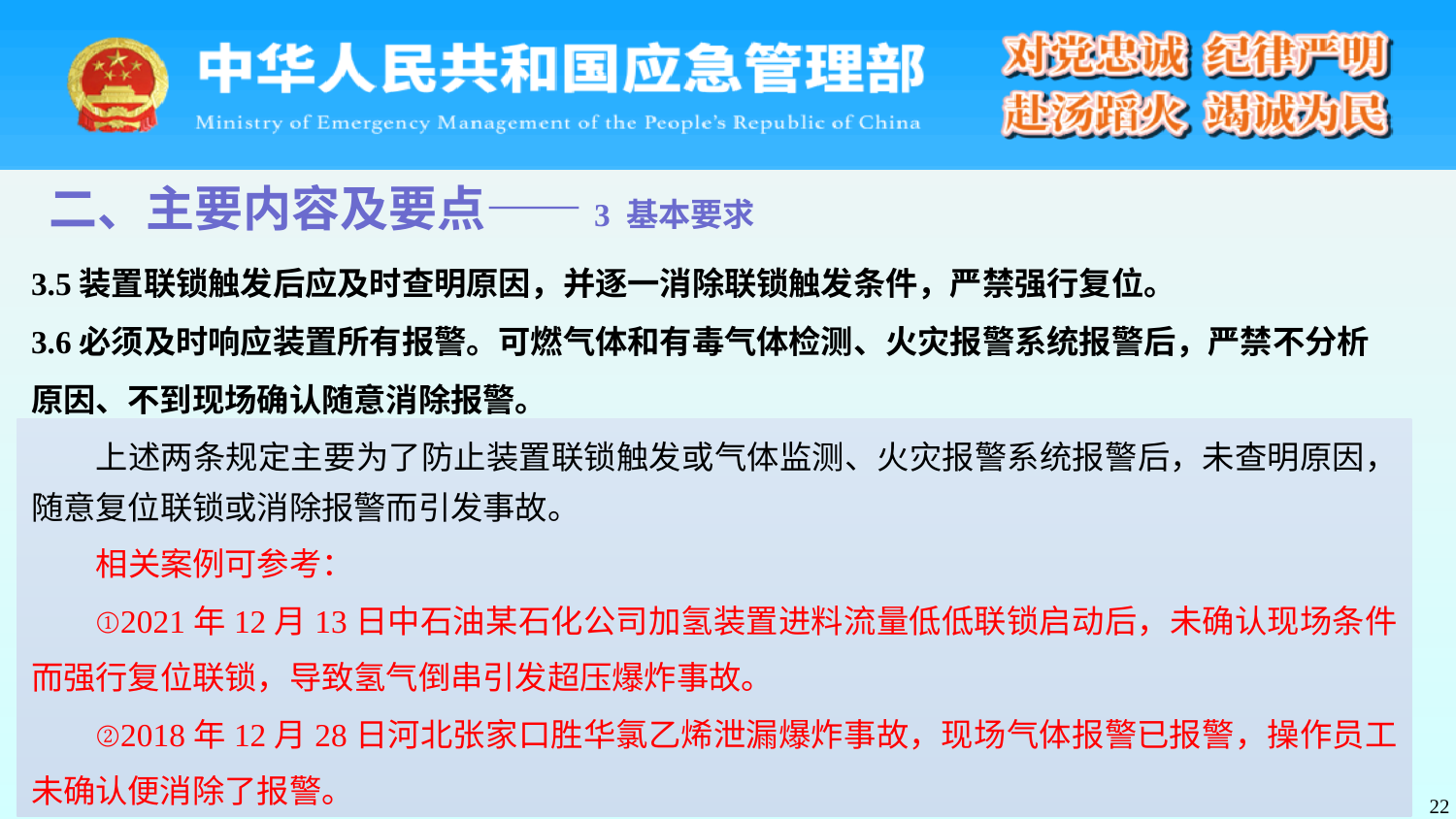

二、主要内容及要点——3 基本要求
3.5装置联锁触发后应及时查明原因，并逐一消除联锁触发条件，严禁强行复位。
3.6必须及时响应装置所有报警。可燃气体和有毒气体检测、火灾报警系统报警后，严禁不分析原因、不到现场确认随意消除报警。
上述两条规定主要为了防止装置联锁触发或气体监测、火灾报警系统报警后，未查明原因，随意复位联锁或消除报警而引发事故。
相关案例可参考：
①2021年12月13日中石油某石化公司加氢装置进料流量低低联锁启动后，未确认现场条件而强行复位联锁，导致氢气倒串引发超压爆炸事故。
②2018年12月28日河北张家口胜华氯乙烯泄漏爆炸事故，现场气体报警已报警，操作员工未确认便消除了报警。
22